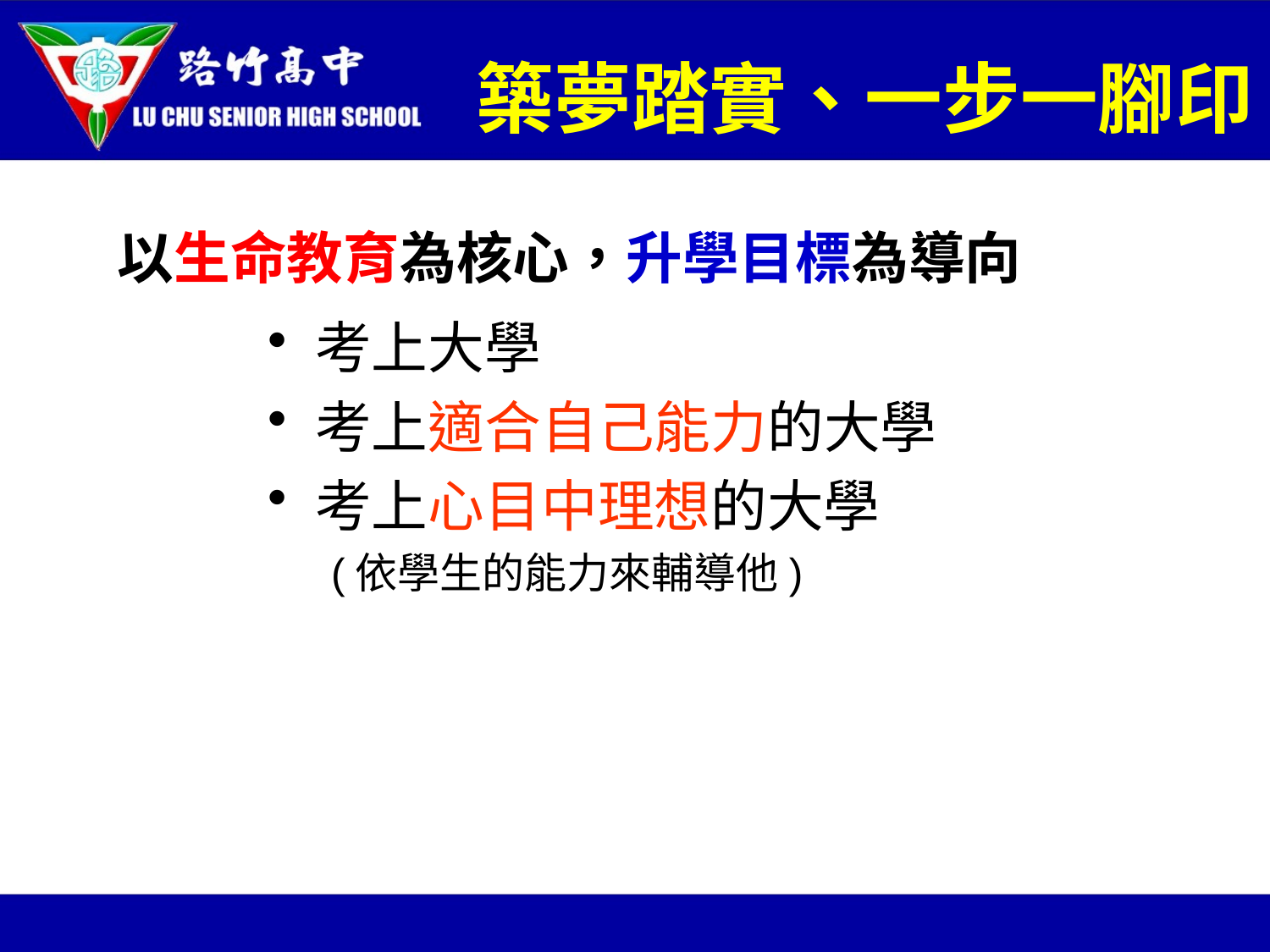

# 築夢踏實、一步一腳印
以生命教育為核心，升學目標為導向
考上大學
考上適合自己能力的大學
考上心目中理想的大學
(依學生的能力來輔導他)